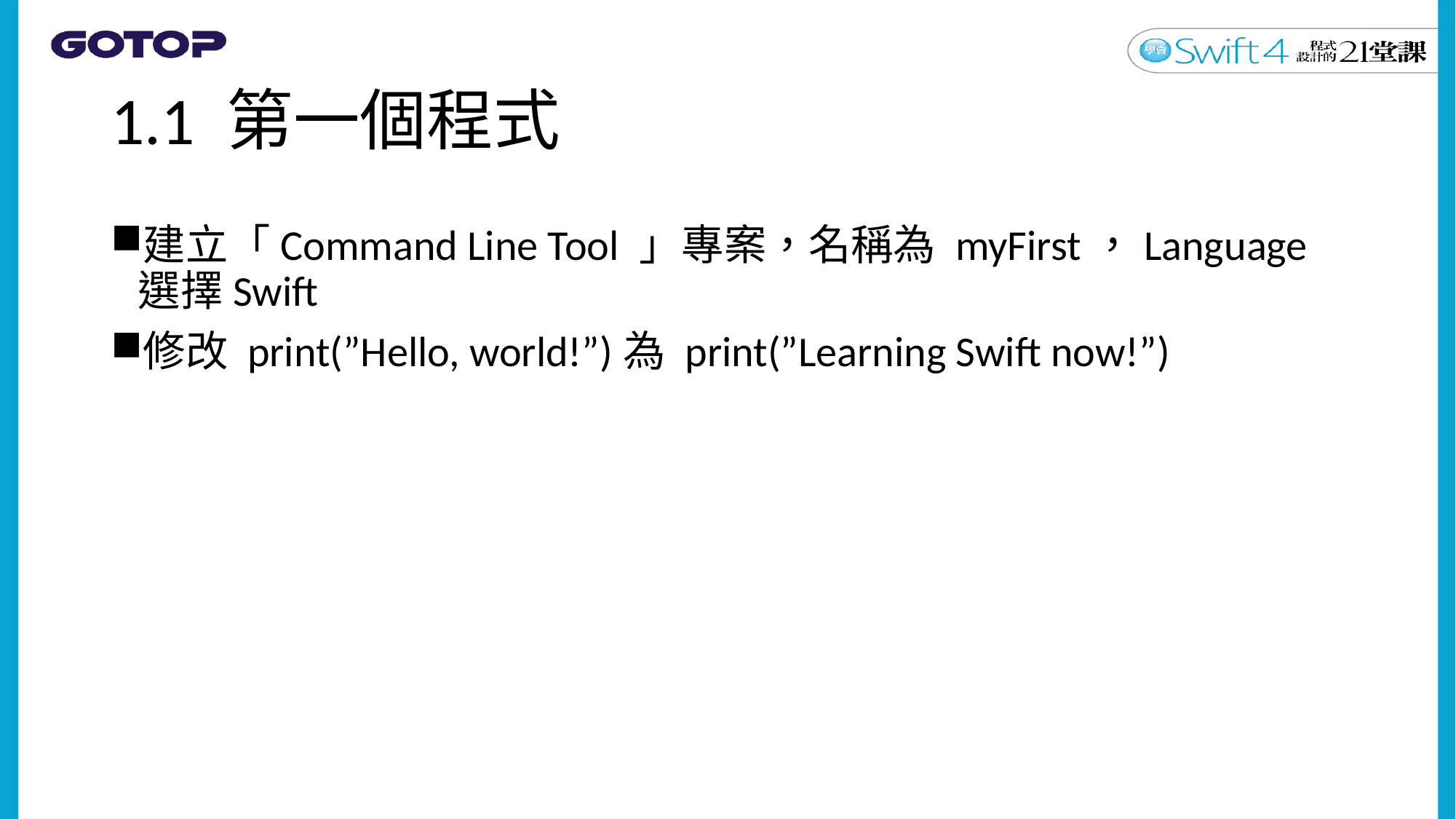

# 1.1 第一個程式
建立「Command Line Tool 」專案，名稱為 myFirst，Language選擇Swift
修改 print(”Hello, world!”)為 print(”Learning Swift now!”)